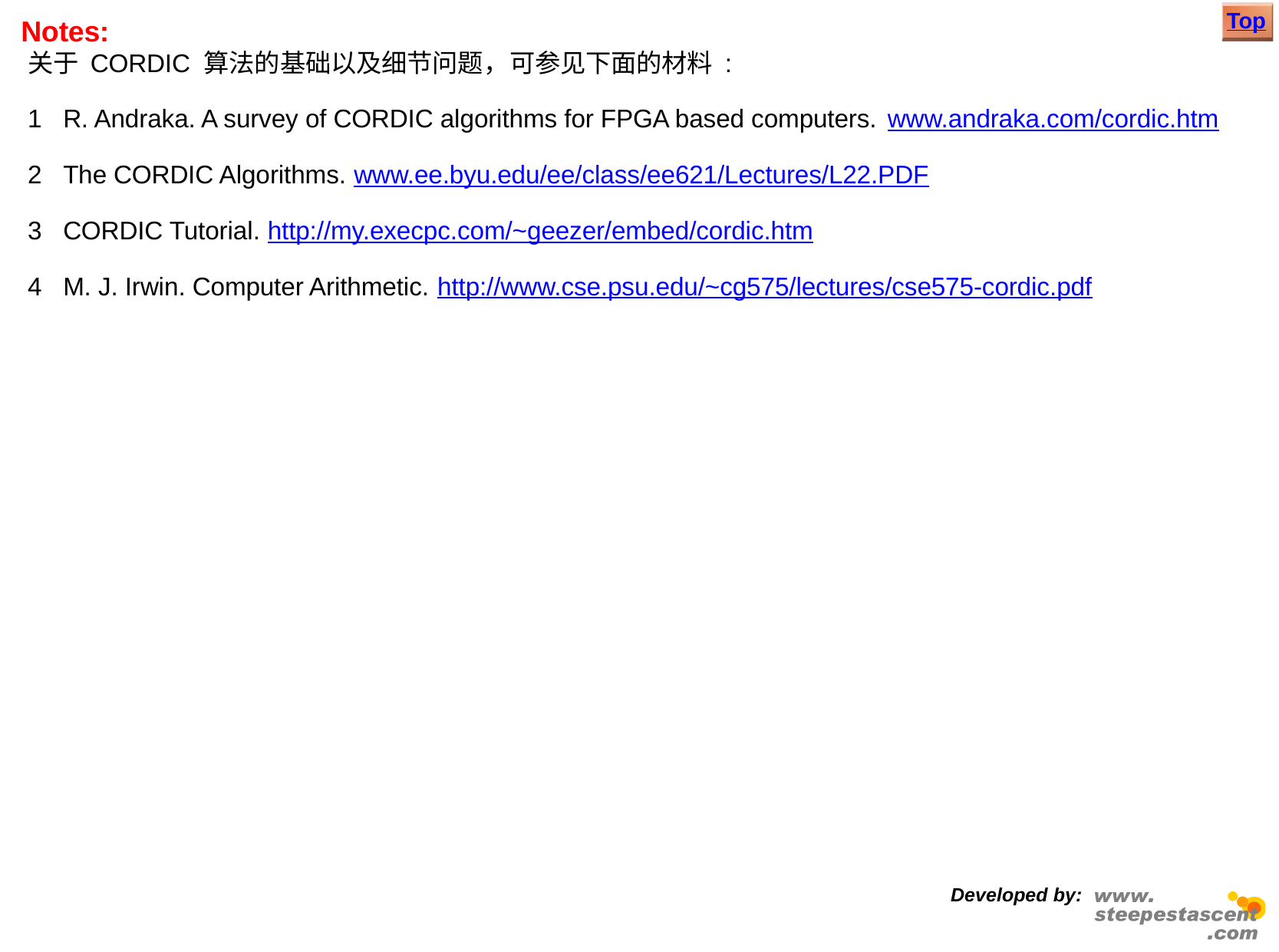

Top
# Notes:
关于 CORDIC 算法的基础以及细节问题，可参见下面的材料 :
R. Andraka. A survey of CORDIC algorithms for FPGA based computers. www.andraka.com/cordic.htm
The CORDIC Algorithms. www.ee.byu.edu/ee/class/ee621/Lectures/L22.PDF
CORDIC Tutorial. http://my.execpc.com/~geezer/embed/cordic.htm
M. J. Irwin. Computer Arithmetic. http://www.cse.psu.edu/~cg575/lectures/cse575-cordic.pdf
Developed by: